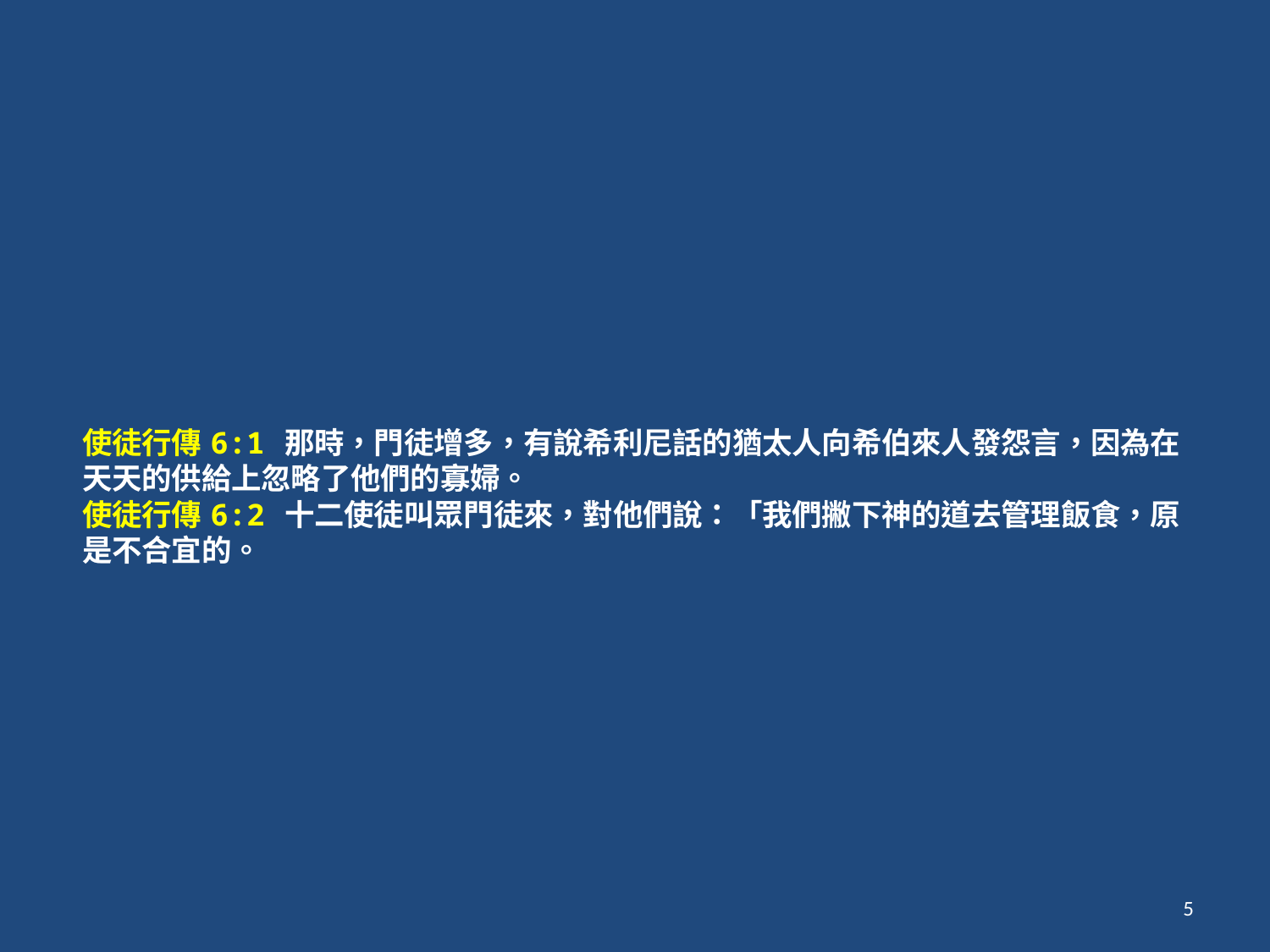

# 使徒行傳 6:1 那時，門徒增多，有說希利尼話的猶太人向希伯來人發怨言，因為在天天的供給上忽略了他們的寡婦。
使徒行傳 6:2 十二使徒叫眾門徒來，對他們說：「我們撇下神的道去管理飯食，原是不合宜的。

5